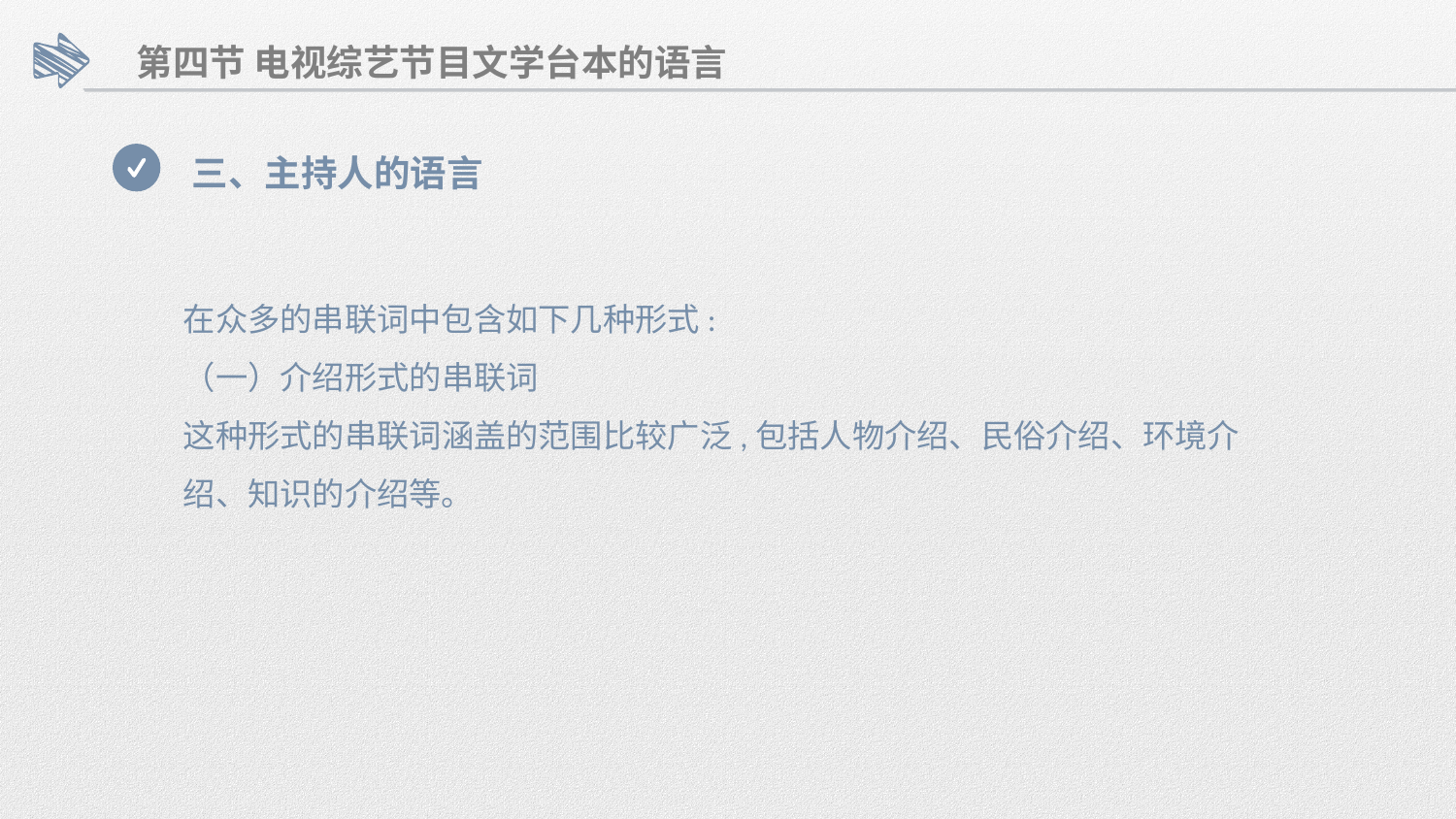

第四节 电视综艺节目文学台本的语言
三、主持人的语言

在众多的串联词中包含如下几种形式:
（一）介绍形式的串联词
这种形式的串联词涵盖的范围比较广泛,包括人物介绍、民俗介绍、环境介
绍、知识的介绍等。